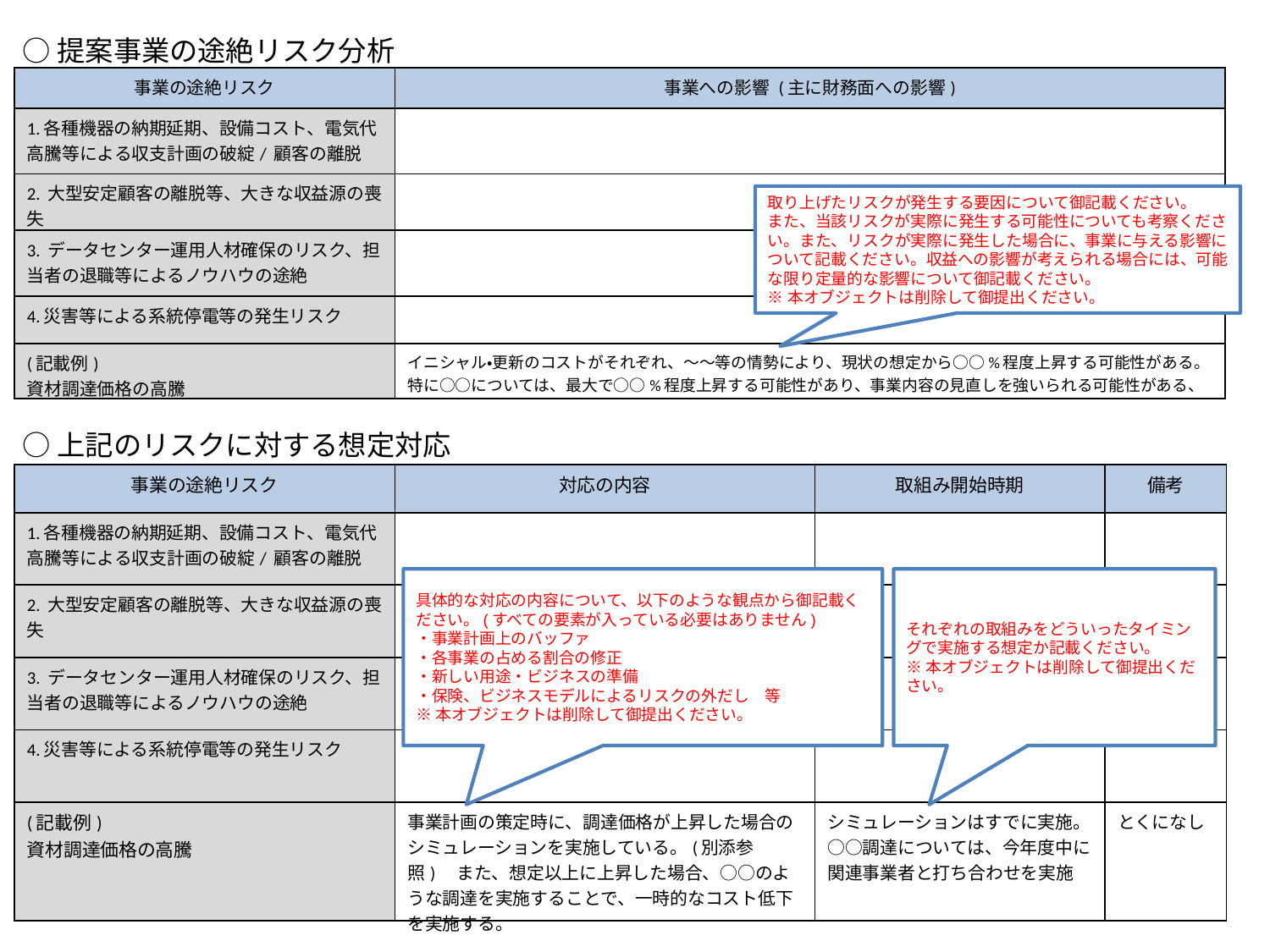

○提案事業の途絶リスク分析
| 事業の途絶リスク | 事業への影響 (主に財務面への影響) |
| --- | --- |
| 1.各種機器の納期延期、設備コスト、電気代高騰等による収支計画の破綻/ 顧客の離脱 |  |
| 2. 大型安定顧客の離脱等、大きな収益源の喪失 |  |
| 3. データセンター運用人材確保のリスク、担当者の退職等によるノウハウの途絶 |  |
| 4.災害等による系統停電等の発生リスク |  |
| (記載例) 資材調達価格の高騰 | イニシャル・更新のコストがそれぞれ、～～等の情勢により、現状の想定から○○%程度上昇する可能性がある。 特に○○については、最大で○○%程度上昇する可能性があり、事業内容の見直しを強いられる可能性がある、 |
取り上げたリスクが発生する要因について御記載ください。
また、当該リスクが実際に発生する可能性についても考察ください。また、リスクが実際に発生した場合に、事業に与える影響について記載ください。収益への影響が考えられる場合には、可能な限り定量的な影響について御記載ください。
※本オブジェクトは削除して御提出ください。
○上記のリスクに対する想定対応
| 事業の途絶リスク | 対応の内容 | 取組み開始時期 | 備考 |
| --- | --- | --- | --- |
| 1.各種機器の納期延期、設備コスト、電気代高騰等による収支計画の破綻/ 顧客の離脱 |  |  |  |
| 2. 大型安定顧客の離脱等、大きな収益源の喪失 |  |  |  |
| 3. データセンター運用人材確保のリスク、担当者の退職等によるノウハウの途絶 |  |  |  |
| 4.災害等による系統停電等の発生リスク |  |  |  |
| (記載例) 資材調達価格の高騰 | 事業計画の策定時に、調達価格が上昇した場合のシミュレーションを実施している。(別添参照)　また、想定以上に上昇した場合、○○のような調達を実施することで、一時的なコスト低下を実施する。 | シミュレーションはすでに実施。○○調達については、今年度中に関連事業者と打ち合わせを実施 | とくになし |
具体的な対応の内容について、以下のような観点から御記載ください。(すべての要素が入っている必要はありません)
・事業計画上のバッファ
・各事業の占める割合の修正
・新しい用途・ビジネスの準備
・保険、ビジネスモデルによるリスクの外だし　等
※本オブジェクトは削除して御提出ください。
それぞれの取組みをどういったタイミングで実施する想定か記載ください。
※本オブジェクトは削除して御提出ください。